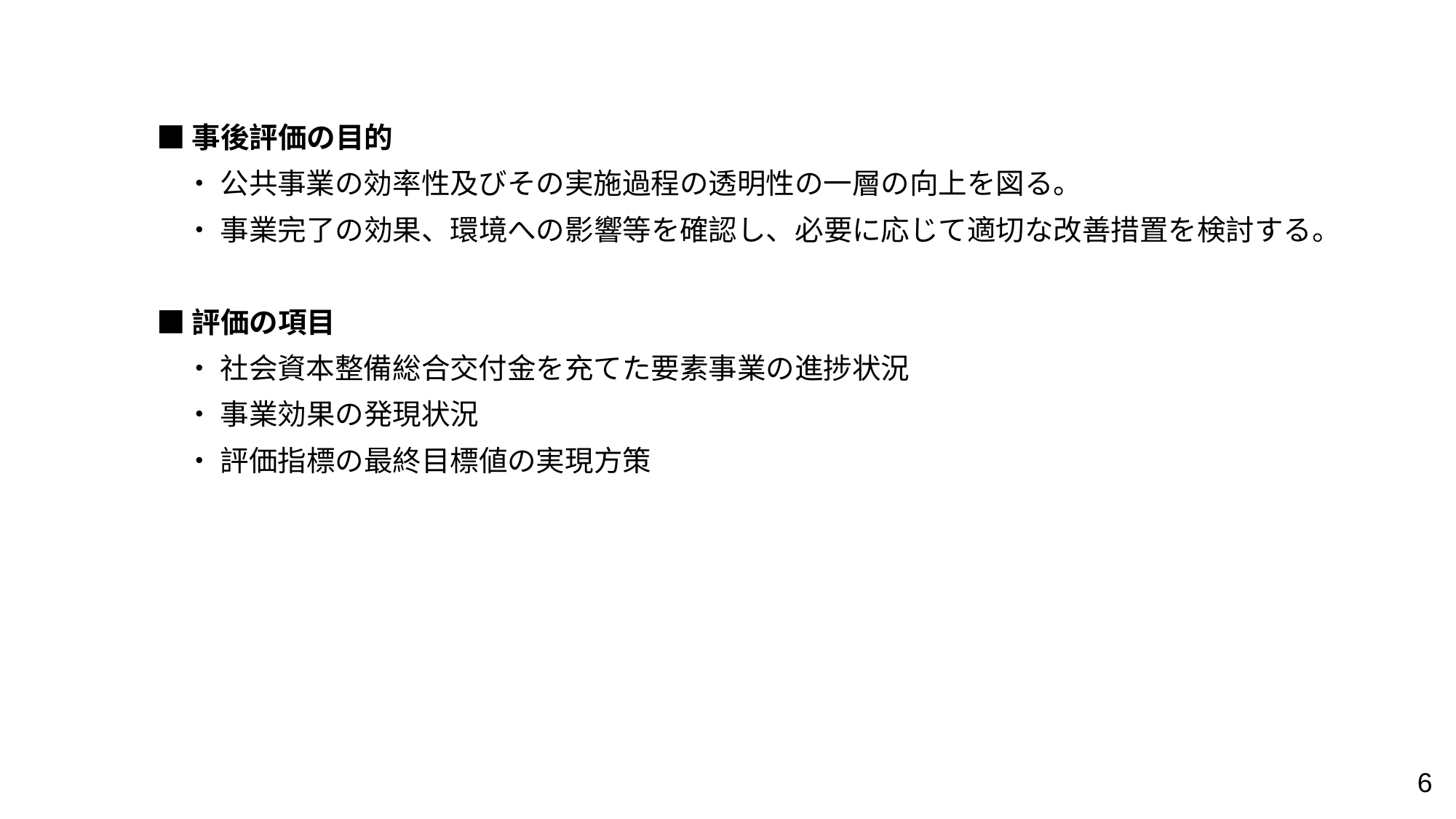

■事後評価の目的
　・ 公共事業の効率性及びその実施過程の透明性の一層の向上を図る。
　・ 事業完了の効果、環境への影響等を確認し、必要に応じて適切な改善措置を検討する。

■評価の項目
　・ 社会資本整備総合交付金を充てた要素事業の進捗状況
　・ 事業効果の発現状況
　・ 評価指標の最終目標値の実現方策

6